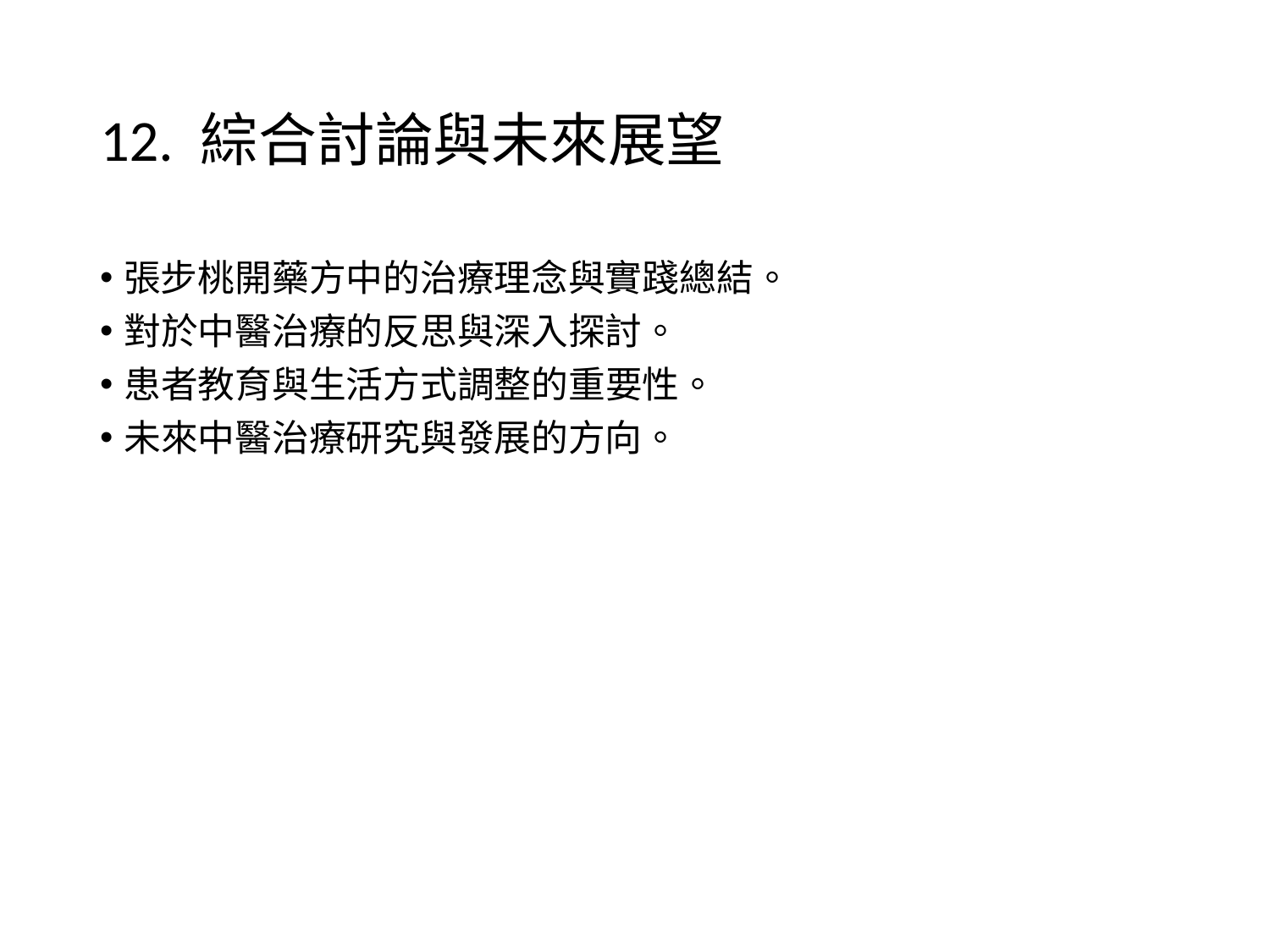

# 12. 綜合討論與未來展望
張步桃開藥方中的治療理念與實踐總結。
對於中醫治療的反思與深入探討。
患者教育與生活方式調整的重要性。
未來中醫治療研究與發展的方向。